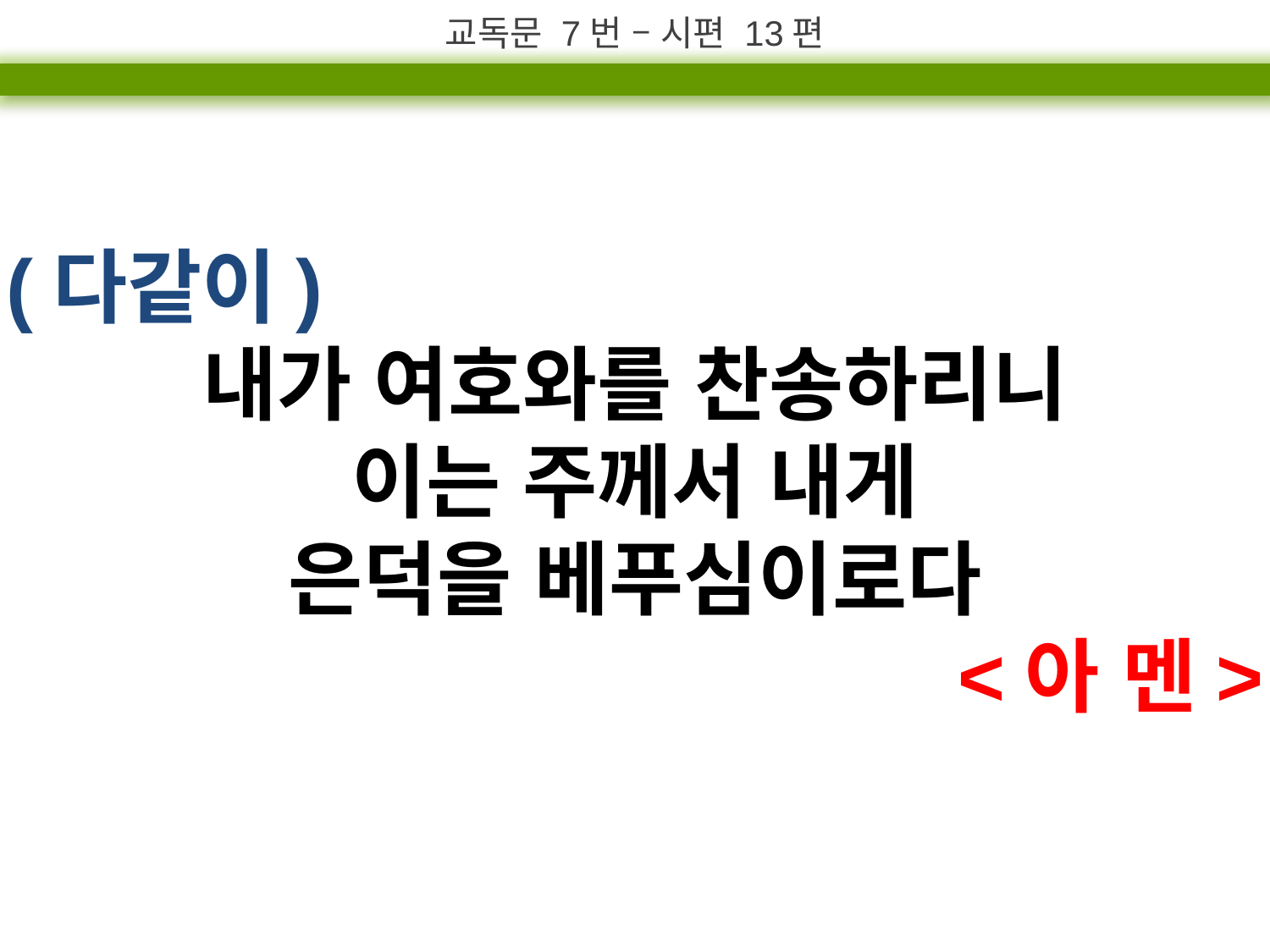

교독문 7번 – 시편 13편

(다같이)
내가 여호와를 찬송하리니
이는 주께서 내게
은덕을 베푸심이로다
<아 멘>